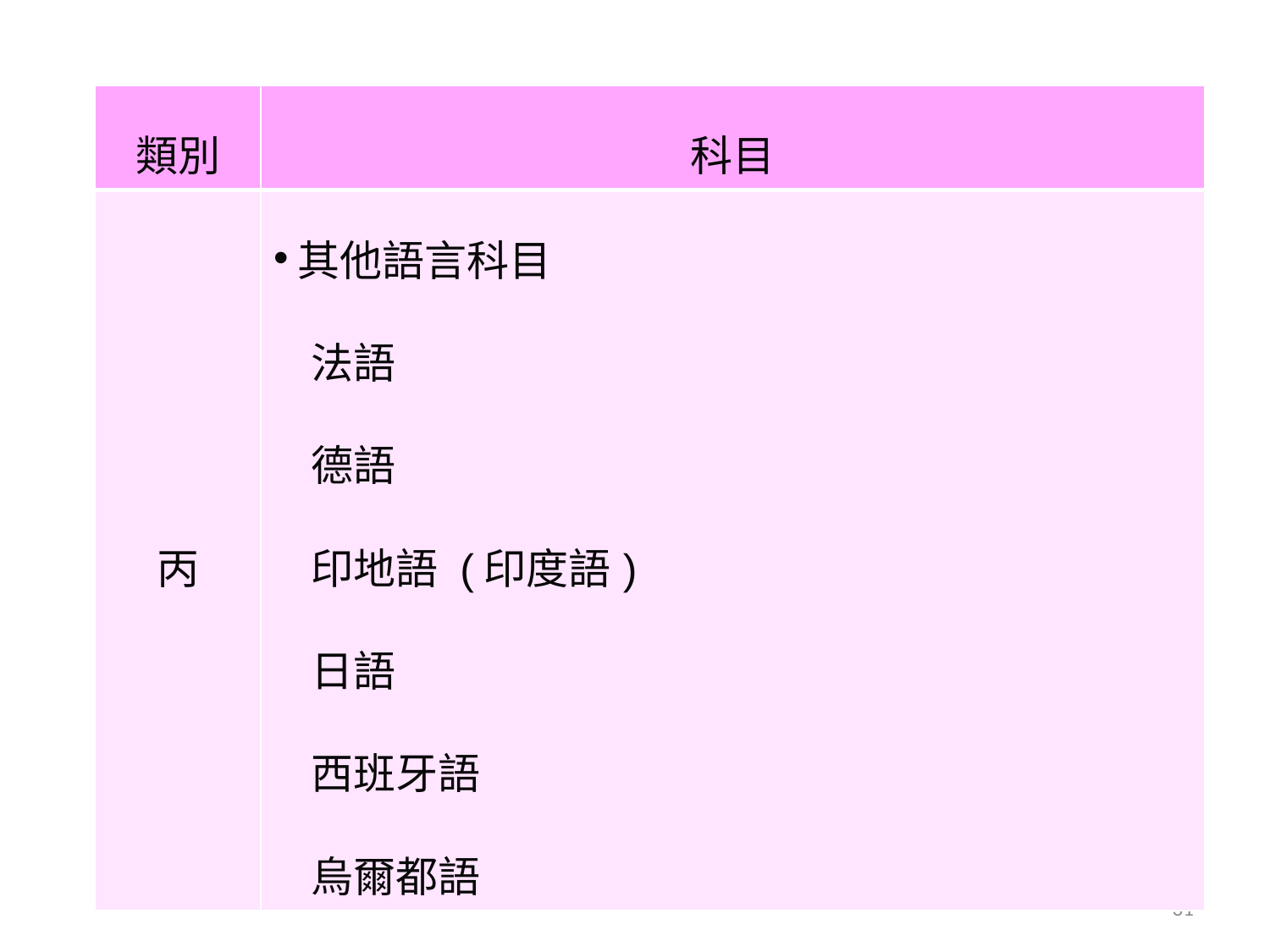

| 類別 | 科目 |
| --- | --- |
| 丙 | 其他語言科目 法語 德語 印地語 (印度語) 日語 西班牙語 烏爾都語 |
31